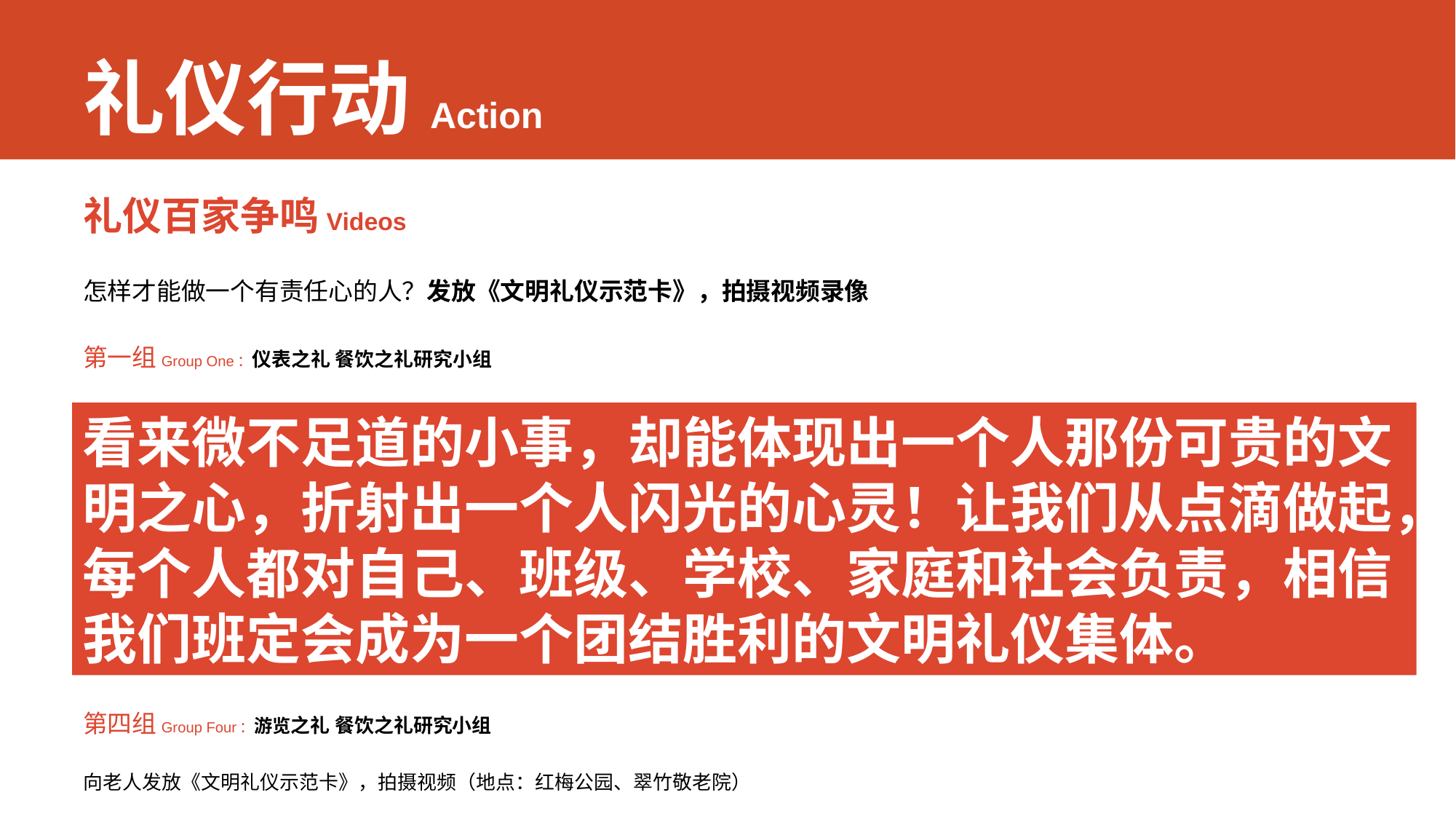

# 礼仪行动Action
礼仪百家争鸣Videos
怎样才能做一个有责任心的人？发放《文明礼仪示范卡》，拍摄视频录像
第一组Group One：仪表之礼 餐饮之礼研究小组
向同学、老师发放《文明礼仪示范卡》，拍摄视频（地点：我校门口、食堂）
第二组Group Two：言谈之礼 待人之礼研究小组
向解小、省中、我校家长发放《文明礼仪示范卡》，拍摄视频（地点：罗汉路）
第三组Group Three：行走之礼 观赏之礼研究小组
向市中心的路人发放《文明礼仪示范卡》，拍摄视频（地点：文化宫）
第四组Group Four：游览之礼 餐饮之礼研究小组
向老人发放《文明礼仪示范卡》，拍摄视频（地点：红梅公园、翠竹敬老院）

看来微不足道的小事，却能体现出一个人那份可贵的文明之心，折射出一个人闪光的心灵！让我们从点滴做起，每个人都对自己、班级、学校、家庭和社会负责，相信我们班定会成为一个团结胜利的文明礼仪集体。
一起来看我们四组同学拍摄的“文明行动”视频，请同学们讲一讲自己的收获。